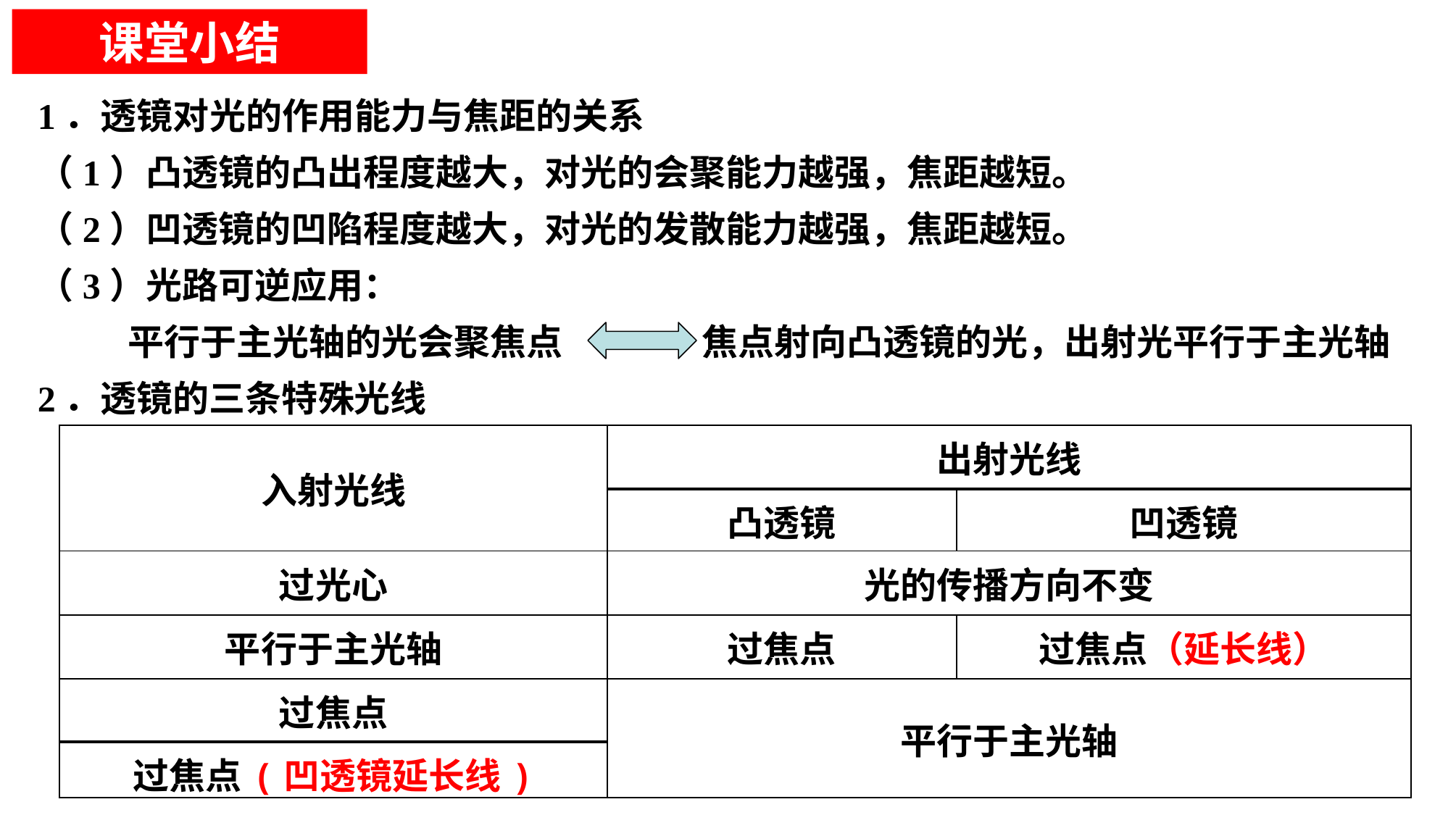

课堂小结
1．透镜对光的作用能力与焦距的关系
（1）凸透镜的凸出程度越大，对光的会聚能力越强，焦距越短。
（2）凹透镜的凹陷程度越大，对光的发散能力越强，焦距越短。
（3）光路可逆应用：
          平行于主光轴的光会聚焦点                 焦点射向凸透镜的光，出射光平行于主光轴
2．透镜的三条特殊光线

| 入射光线 | 出射光线 |  |
| --- | --- | --- |
|  | 凸透镜 | 凹透镜 |
| 过光心 | 光的传播方向不变 |  |
| 平行于主光轴 | 过焦点 | 过焦点（延长线） |
| 过焦点 | 平行于主光轴 |  |
| 过焦点(凹透镜延长线) |  |  |